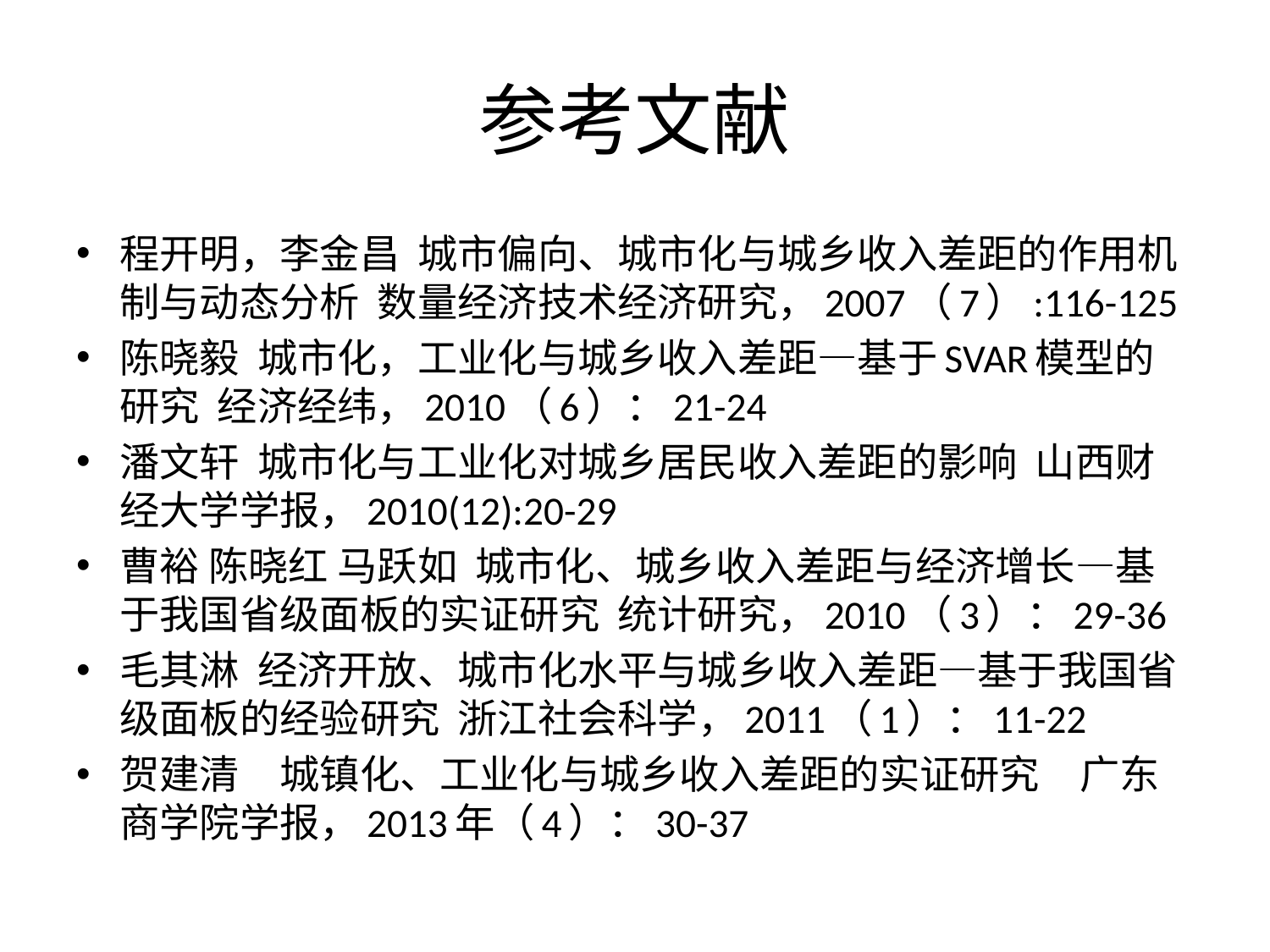

# 参考文献
程开明，李金昌  城市偏向、城市化与城乡收入差距的作用机制与动态分析  数量经济技术经济研究，2007（7）:116-125
陈晓毅  城市化，工业化与城乡收入差距—基于SVAR模型的研究  经济经纬，2010（6）：21-24
潘文轩  城市化与工业化对城乡居民收入差距的影响  山西财经大学学报，2010(12):20-29
曹裕 陈晓红 马跃如  城市化、城乡收入差距与经济增长—基于我国省级面板的实证研究  统计研究，2010（3）：29-36
毛其淋  经济开放、城市化水平与城乡收入差距—基于我国省级面板的经验研究  浙江社会科学，2011（1）：11-22
贺建清　城镇化、工业化与城乡收入差距的实证研究　广东商学院学报，2013年（4）：30-37